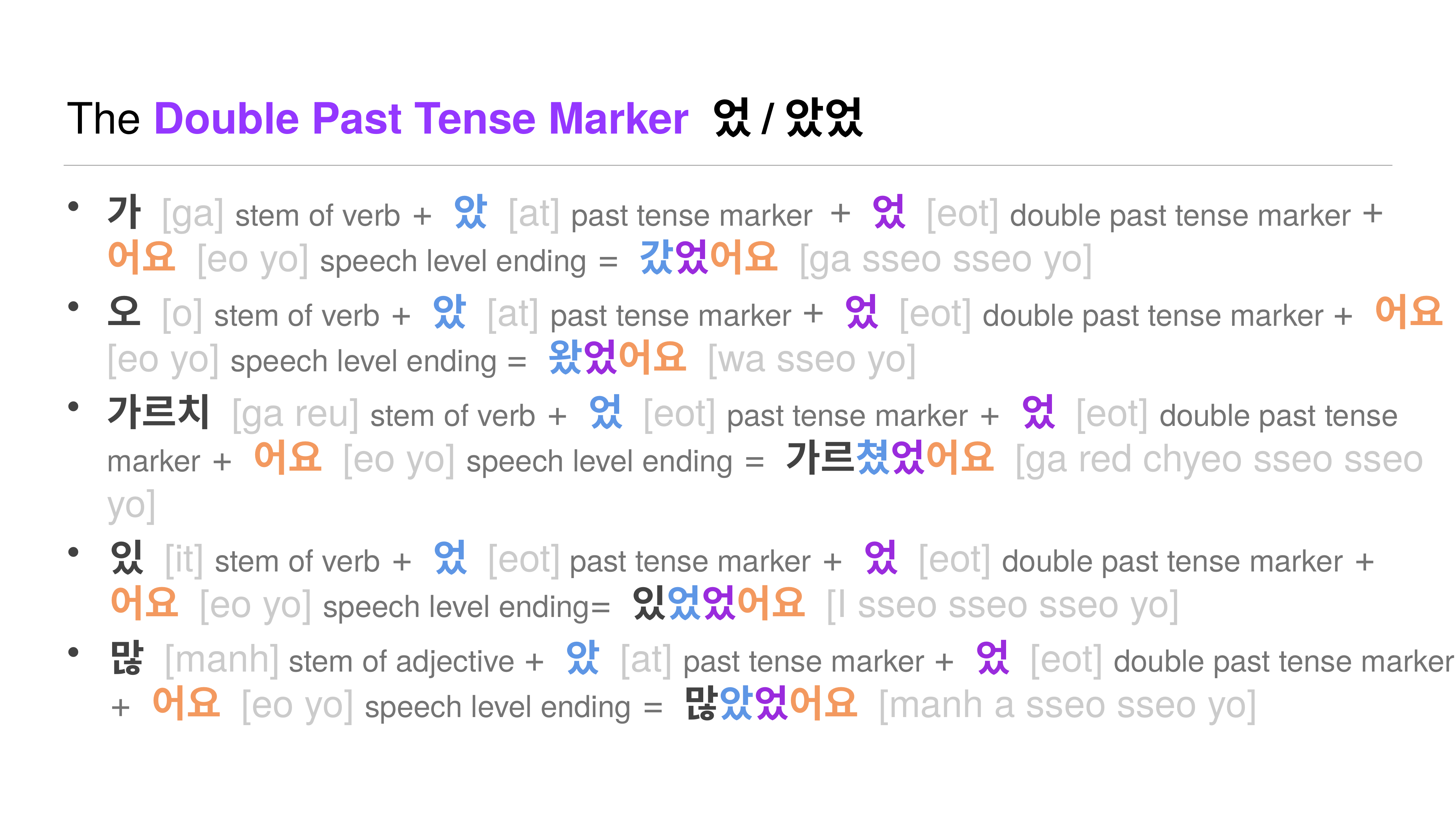

# The Double Past Tense Marker 었/았었
가 [ga] stem of verb + 았 [at] past tense marker  + 었 [eot] double past tense marker + 어요 [eo yo] speech level ending = 갔었어요 [ga sseo sseo yo]
오 [o] stem of verb + 았 [at] past tense marker + 었 [eot] double past tense marker + 어요
[eo yo] speech level ending = 왔었어요 [wa sseo yo]
가르치 [ga reu] stem of verb + 었 [eot] past tense marker + 었 [eot] double past tense marker + 어요 [eo yo] speech level ending = 가르쳤었어요 [ga red chyeo sseo sseo yo]
있 [it] stem of verb + 었 [eot] past tense marker + 었 [eot] double past tense marker + 어요 [eo yo] speech level ending= 있었었어요 [I sseo sseo sseo yo]
많 [manh] stem of adjective + 았 [at] past tense marker + 었 [eot] double past tense marker + 어요 [eo yo] speech level ending = 많았었어요 [manh a sseo sseo yo]